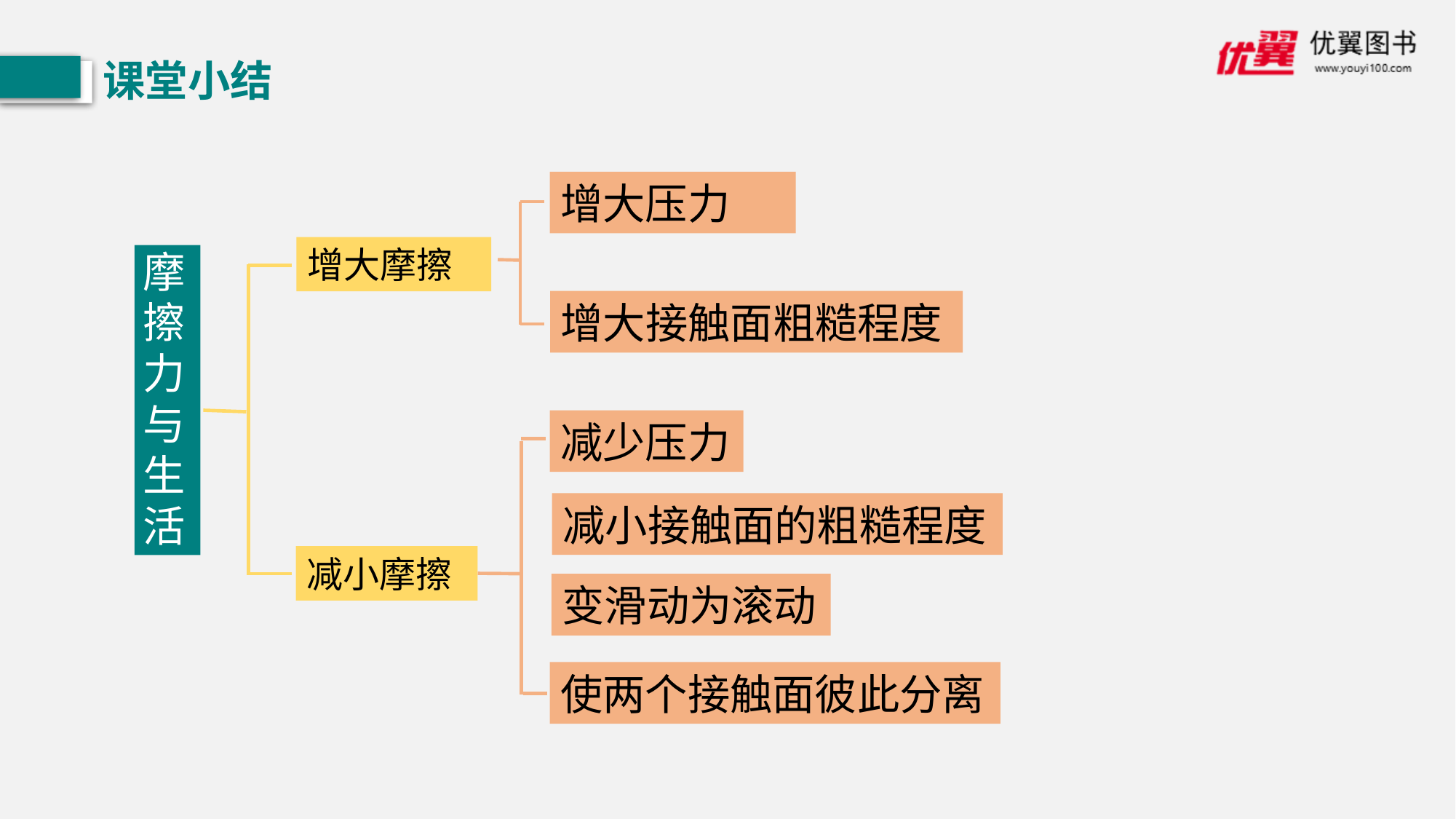

课堂小结

增大压力
增大摩擦
摩擦力与生活
增大接触面粗糙程度
减少压力
减小接触面的粗糙程度
减小摩擦
变滑动为滚动
使两个接触面彼此分离